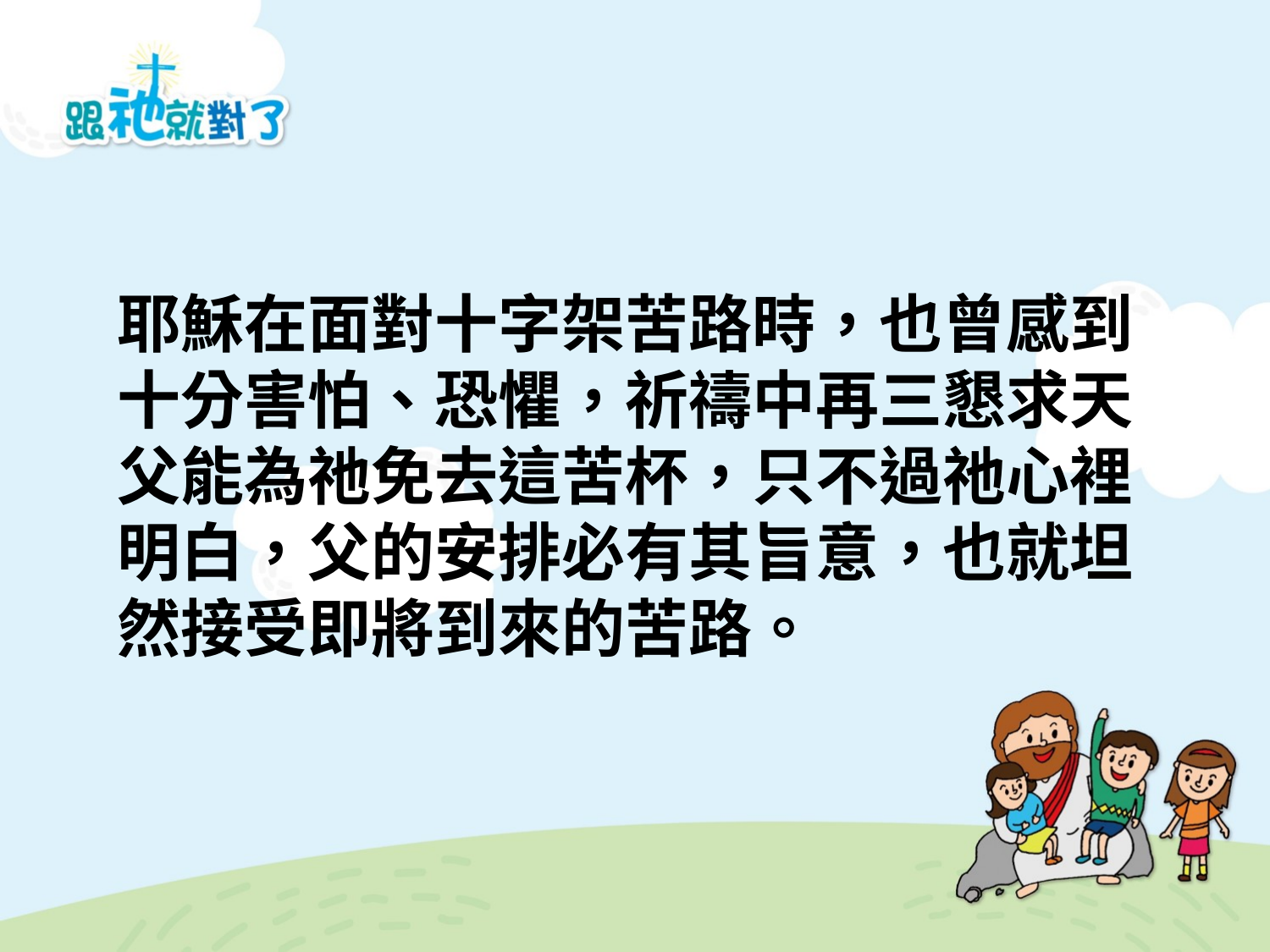

耶穌在面對十字架苦路時，也曾感到十分害怕、恐懼，祈禱中再三懇求天父能為祂免去這苦杯，只不過祂心裡明白，父的安排必有其旨意，也就坦然接受即將到來的苦路。